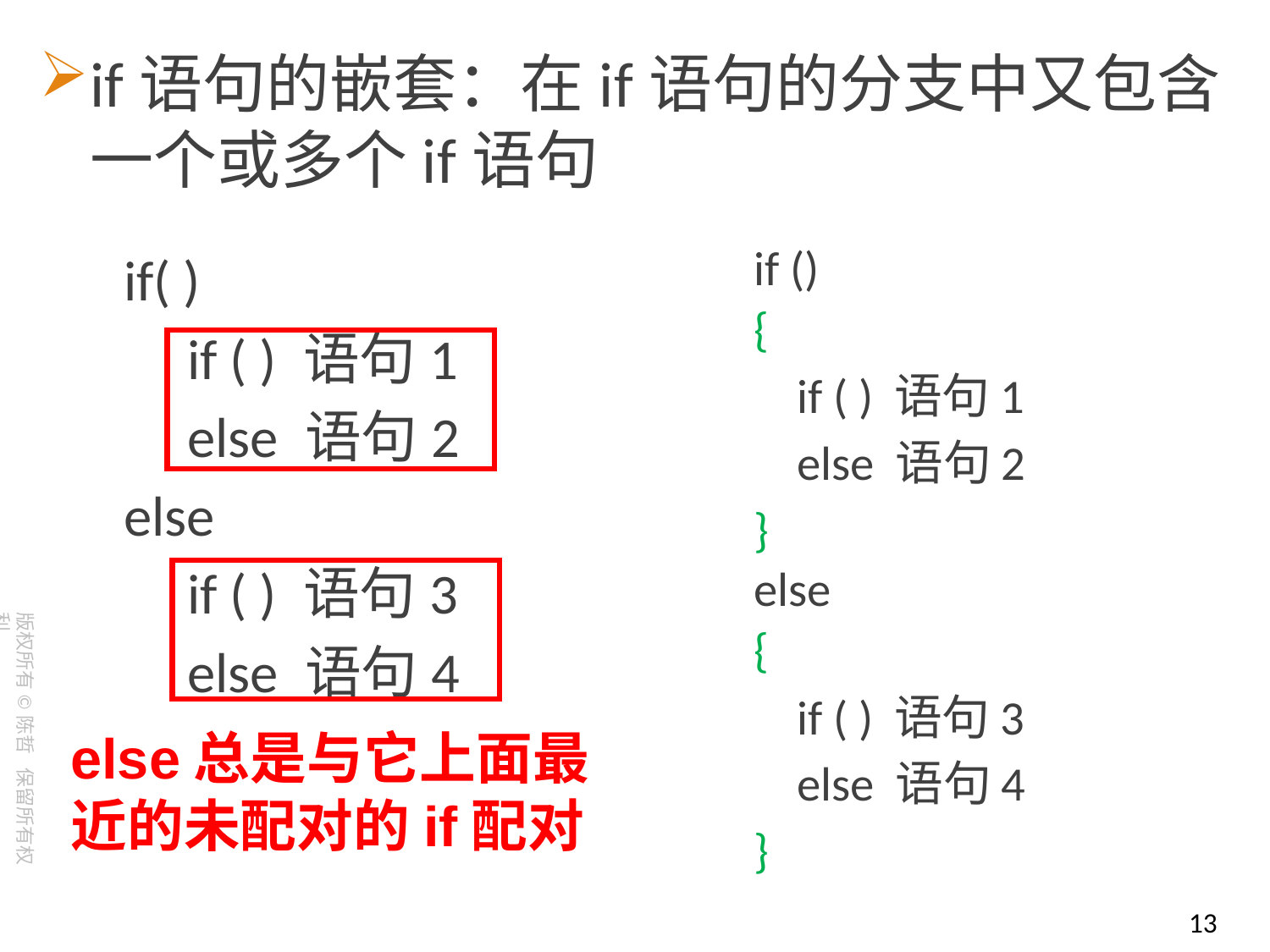

if语句的嵌套：在if语句的分支中又包含一个或多个if语句
if ()
{
    if ( ) 语句1
    else 语句2
}
else
{
    if ( ) 语句3
    else 语句4
}
if( )
     if ( ) 语句1
     else 语句2
else
     if ( ) 语句3
     else 语句4

else总是与它上面最近的未配对的if配对
13